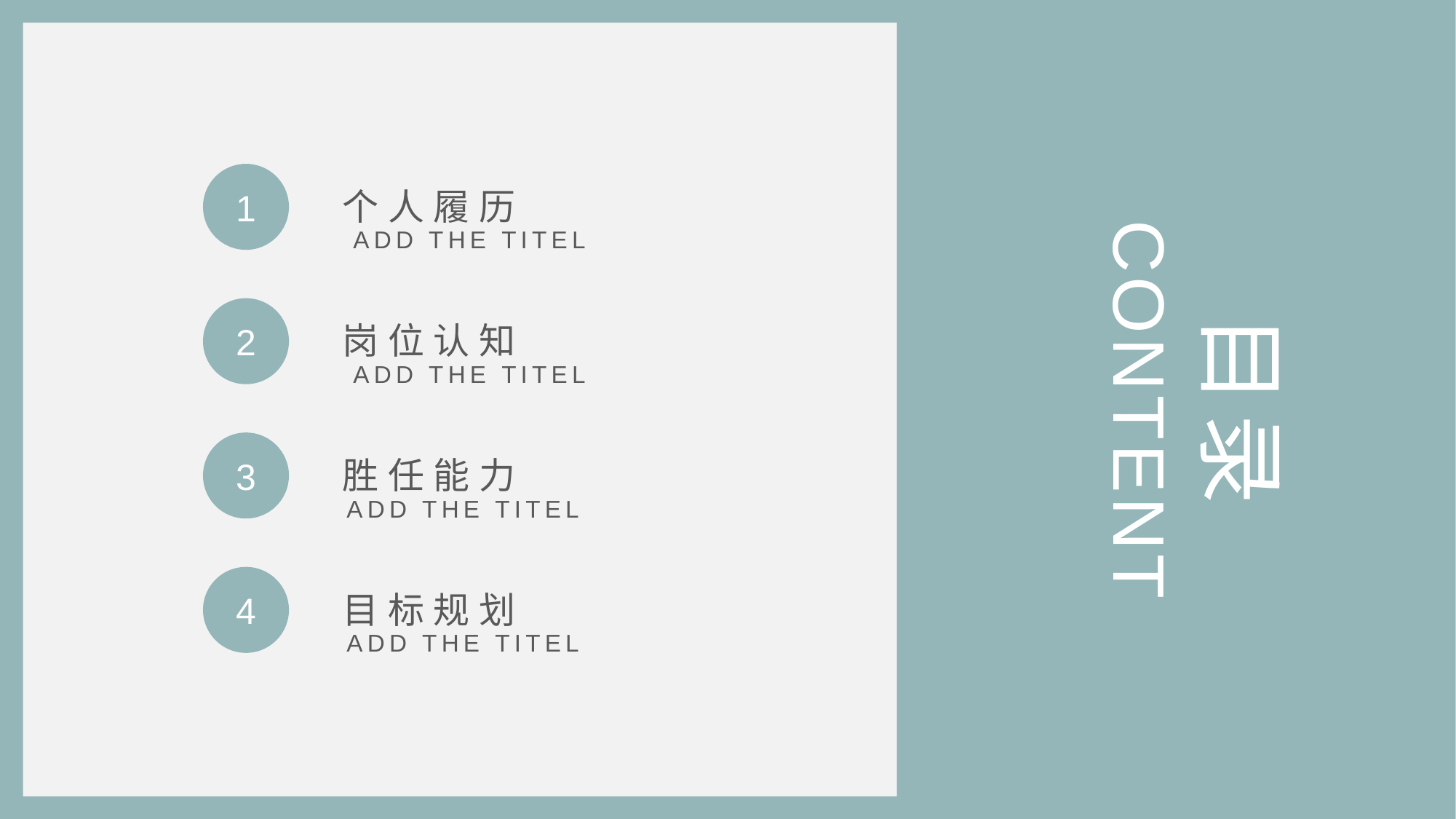

个人履历
1
CONTENT
ADD THE TITEL
目录
岗位认知
2
ADD THE TITEL
胜任能力
3
ADD THE TITEL
目标规划
4
ADD THE TITEL